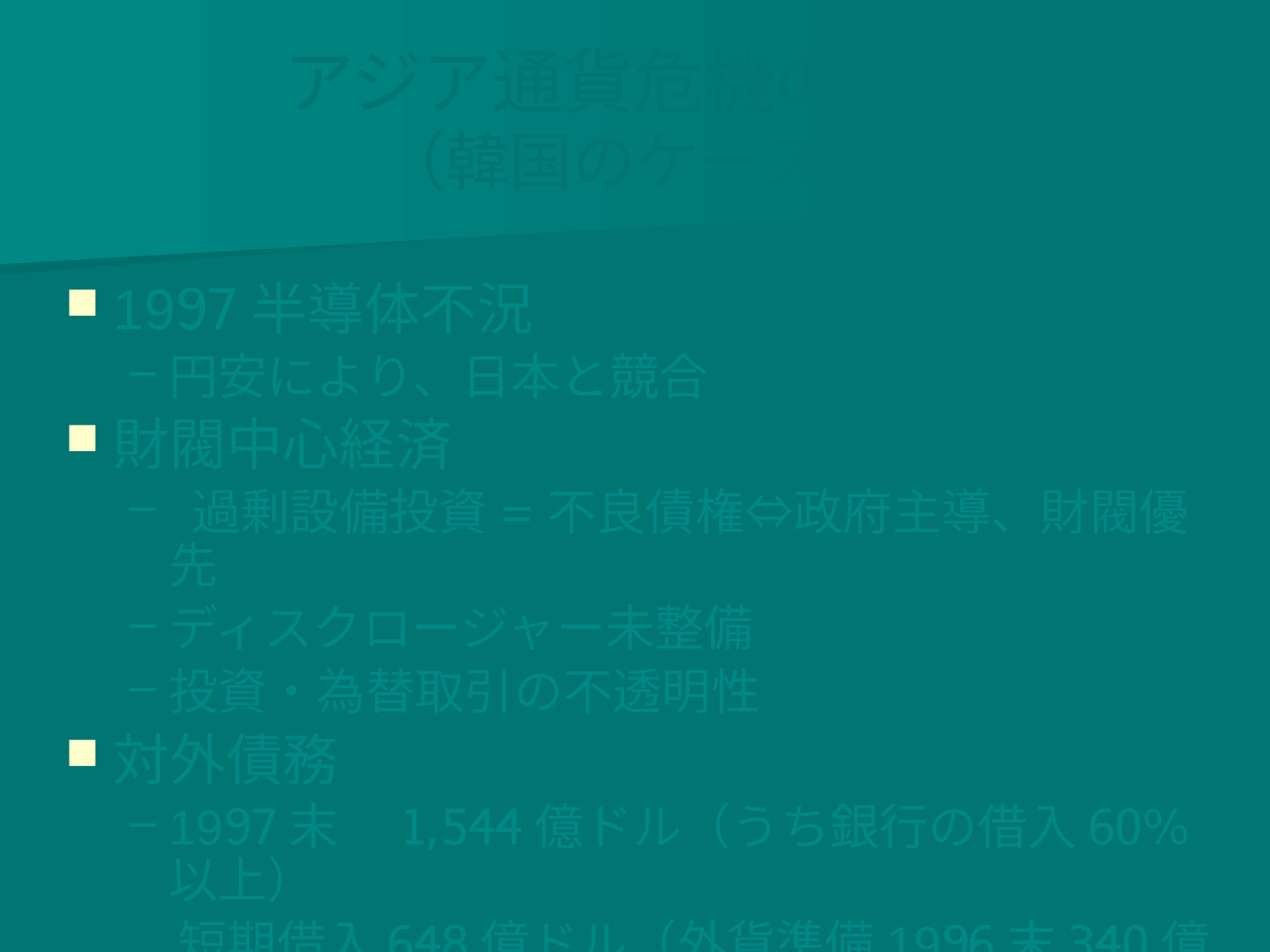

# アジア通貨危機の要因 （韓国のケース）
1997半導体不況
円安により、日本と競合
財閥中心経済
 過剰設備投資=不良債権⇔政府主導、財閥優先
ディスクロージャー未整備
投資・為替取引の不透明性
対外債務
1997末　1,544億ドル（うち銀行の借入60%以上）
　短期借入648億ドル（外貨準備1996末340億ドル）